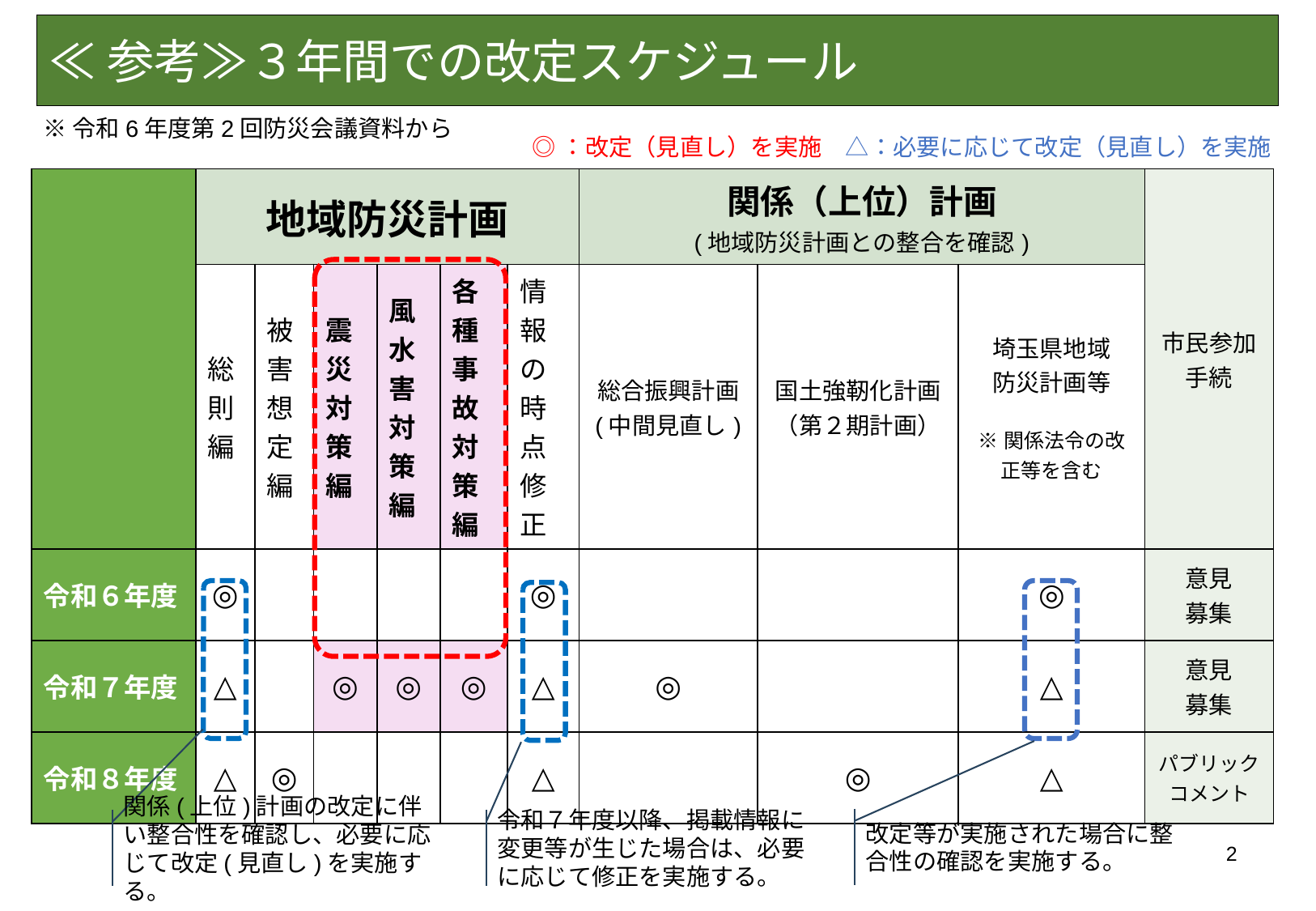

# ≪参考≫３年間での改定スケジュール
※令和6年度第2回防災会議資料から
◎：改定（見直し）を実施　△：必要に応じて改定（見直し）を実施
|  | 地域防災計画 |  |  |  |  |  | 関係（上位）計画 (地域防災計画との整合を確認) |  |  | 市民参加 手続 |
| --- | --- | --- | --- | --- | --- | --- | --- | --- | --- | --- |
|  | 総則編 | 被害想定編 | 震災対策編 | 風水害対策編 | 各種事故対策編 | 情報の時点修正 | 総合振興計画 (中間見直し) | 国土強靭化計画 （第２期計画） | 埼玉県地域 防災計画等 ※関係法令の改正等を含む |  |
| 令和６年度 | ◎ |  |  |  |  | ◎ |  |  | ◎ | 意見 募集 |
| 令和７年度 | △ |  | ◎ | ◎ | ◎ | △ | ◎ |  | △ | 意見 募集 |
| 令和８年度 | △ | ◎ |  |  |  | △ |  | ◎ | △ | パブリック コメント |

改定等が実施された場合に整合性の確認を実施する。
関係(上位)計画の改定に伴い整合性を確認し、必要に応じて改定(見直し)を実施する。
令和７年度以降、掲載情報に変更等が生じた場合は、必要に応じて修正を実施する。
2